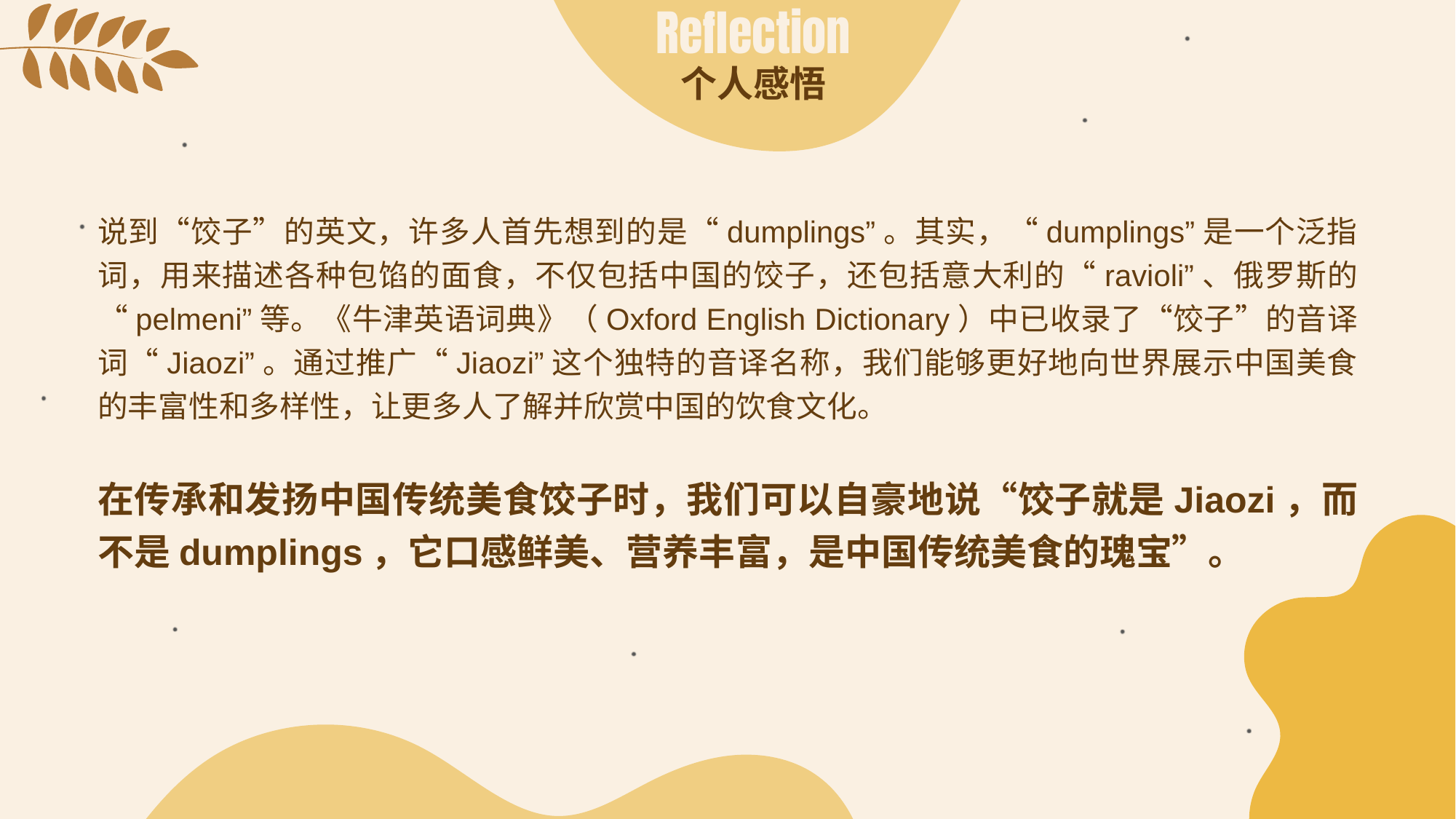

Reflection
个人感悟
说到“饺子”的英文，许多人首先想到的是“dumplings”。其实，“dumplings”是一个泛指词，用来描述各种包馅的面食，不仅包括中国的饺子，还包括意大利的“ravioli”、俄罗斯的“pelmeni”等。《牛津英语词典》（Oxford English Dictionary）中已收录了“饺子”的音译词“Jiaozi”。通过推广“Jiaozi”这个独特的音译名称，我们能够更好地向世界展示中国美食的丰富性和多样性，让更多人了解并欣赏中国的饮食文化。

在传承和发扬中国传统美食饺子时，我们可以自豪地说“饺子就是Jiaozi，而不是dumplings，它口感鲜美、营养丰富，是中国传统美食的瑰宝”。